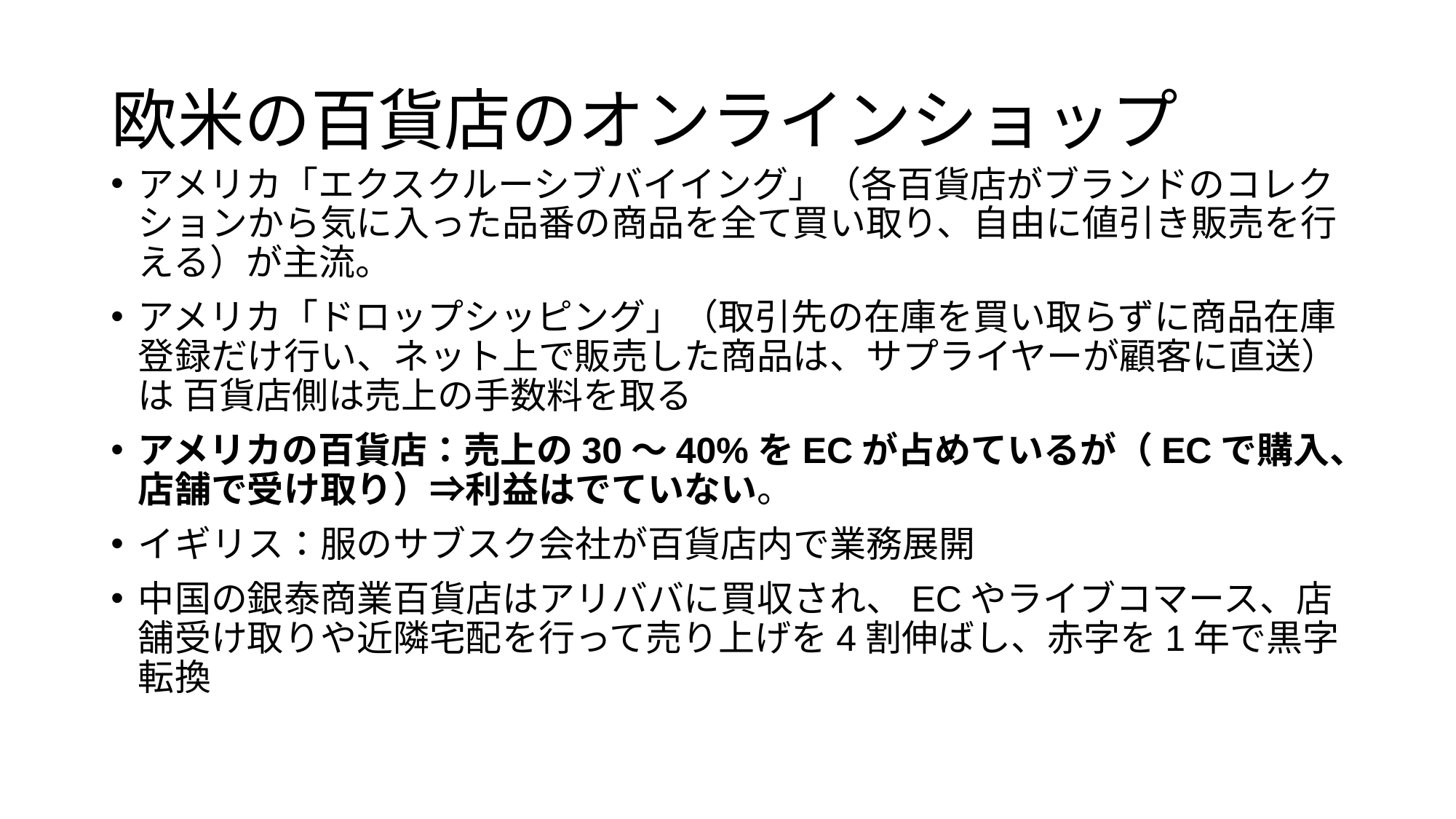

# 欧米の百貨店のオンラインショップ
アメリカ「エクスクルーシブバイイング」（各百貨店がブランドのコレクションから気に入った品番の商品を全て買い取り、自由に値引き販売を行える）が主流。
アメリカ「ドロップシッピング」（取引先の在庫を買い取らずに商品在庫登録だけ行い、ネット上で販売した商品は、サプライヤーが顧客に直送）は 百貨店側は売上の手数料を取る
アメリカの百貨店：売上の30～40%をECが占めているが（ECで購入、店舗で受け取り）⇒利益はでていない。
イギリス：服のサブスク会社が百貨店内で業務展開
中国の銀泰商業百貨店はアリババに買収され、ECやライブコマース、店舗受け取りや近隣宅配を行って売り上げを4割伸ばし、赤字を1年で黒字転換